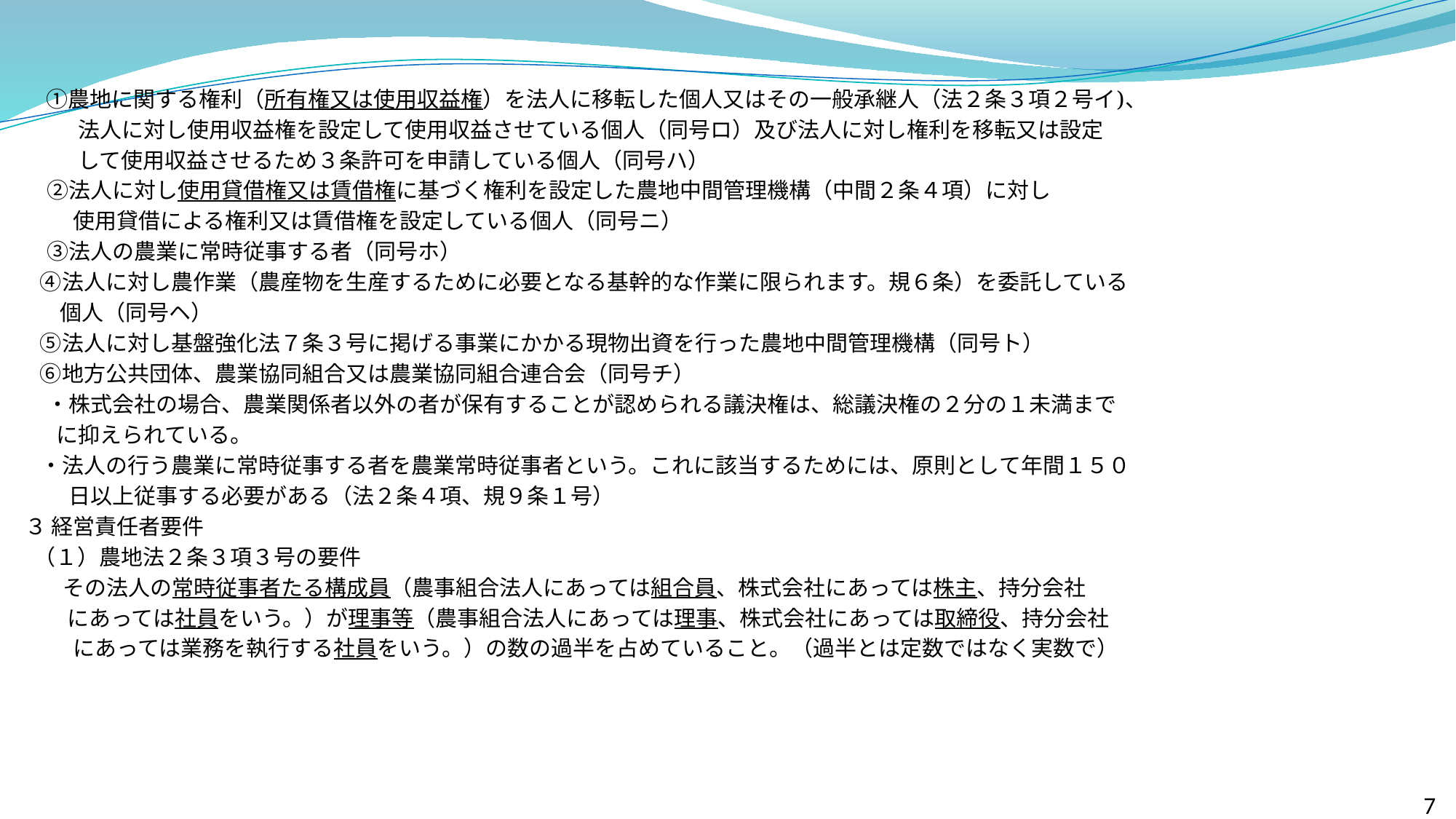

①農地に関する権利（所有権又は使用収益権）を法人に移転した個人又はその一般承継人（法２条３項２号イ)、
　　  法人に対し使用収益権を設定して使用収益させている個人（同号ロ）及び法人に対し権利を移転又は設定
　　  して使用収益させるため３条許可を申請している個人（同号ハ）
　②法人に対し使用貸借権又は賃借権に基づく権利を設定した農地中間管理機構（中間２条４項）に対し
　　 使用貸借による権利又は賃借権を設定している個人（同号ニ）
　③法人の農業に常時従事する者（同号ホ）
   ④法人に対し農作業（農産物を生産するために必要となる基幹的な作業に限られます。規６条）を委託している
       個人（同号ヘ）
   ⑤法人に対し基盤強化法７条３号に掲げる事業にかかる現物出資を行った農地中間管理機構（同号ト）
   ⑥地方公共団体、農業協同組合又は農業協同組合連合会（同号チ）
　・株式会社の場合、農業関係者以外の者が保有することが認められる議決権は、総議決権の２分の１未満まで
　  に抑えられている。
   ・法人の行う農業に常時従事する者を農業常時従事者という。これに該当するためには、原則として年間１５０
　　日以上従事する必要がある（法２条４項、規９条１号）
３ 経営責任者要件
 　（１）農地法２条３項３号の要件
　　   　   　その法人の常時従事者たる構成員（農事組合法人にあっては組合員、株式会社にあっては株主、持分会社
   　 にあっては社員をいう。）が理事等（農事組合法人にあっては理事、株式会社にあっては取締役、持分会社
　　 にあっては業務を執行する社員をいう。）の数の過半を占めていること。（過半とは定数ではなく実数で）

7